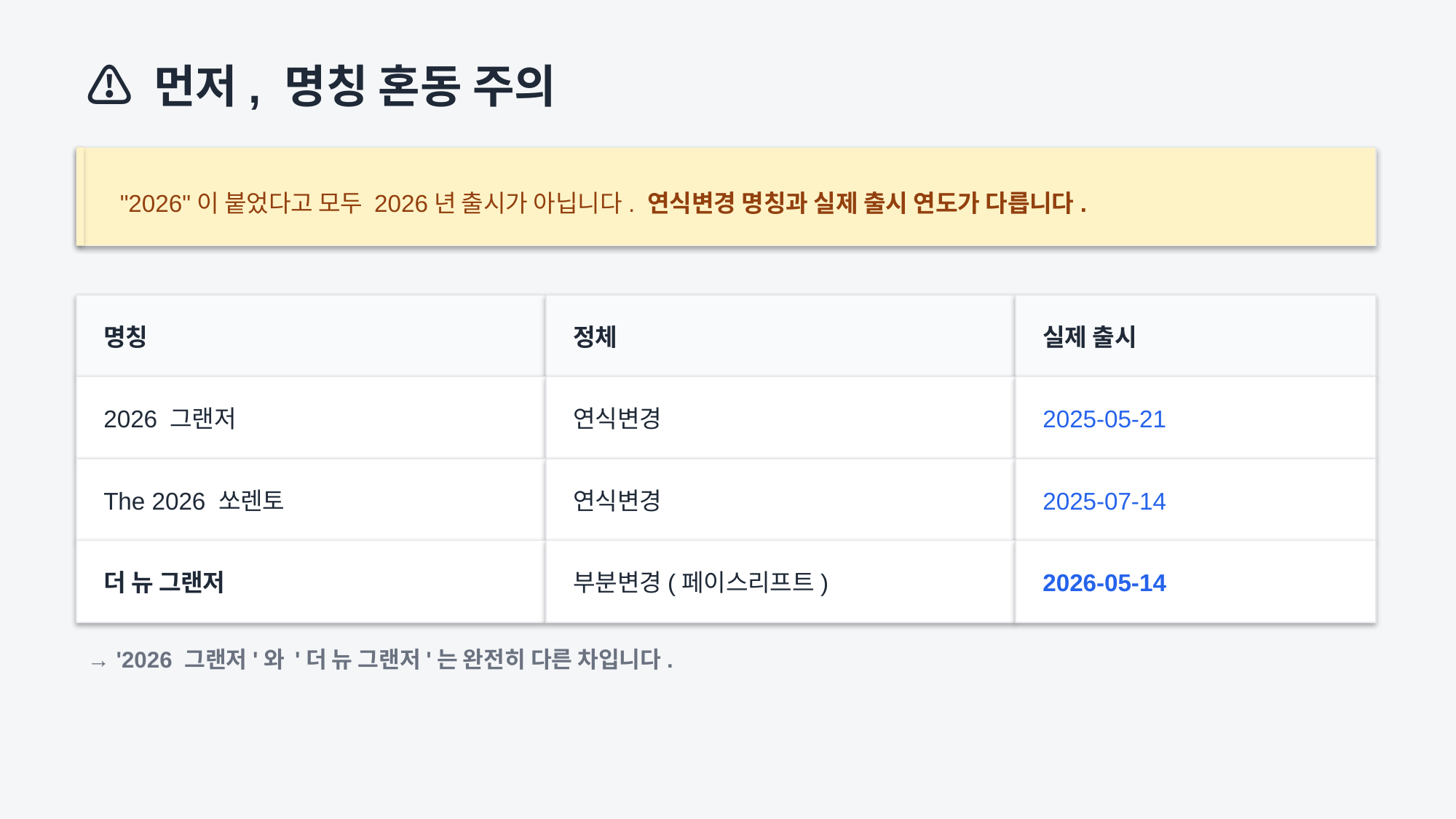

⚠️ 먼저, 명칭 혼동 주의

"2026"이 붙었다고 모두 2026년 출시가 아닙니다. 연식변경 명칭과 실제 출시 연도가 다릅니다.

명칭

정체

실제 출시

2026 그랜저

연식변경

2025-05-21

The 2026 쏘렌토

연식변경

2025-07-14

더 뉴 그랜저

부분변경(페이스리프트)

2026-05-14
→ '2026 그랜저'와 '더 뉴 그랜저'는 완전히 다른 차입니다.